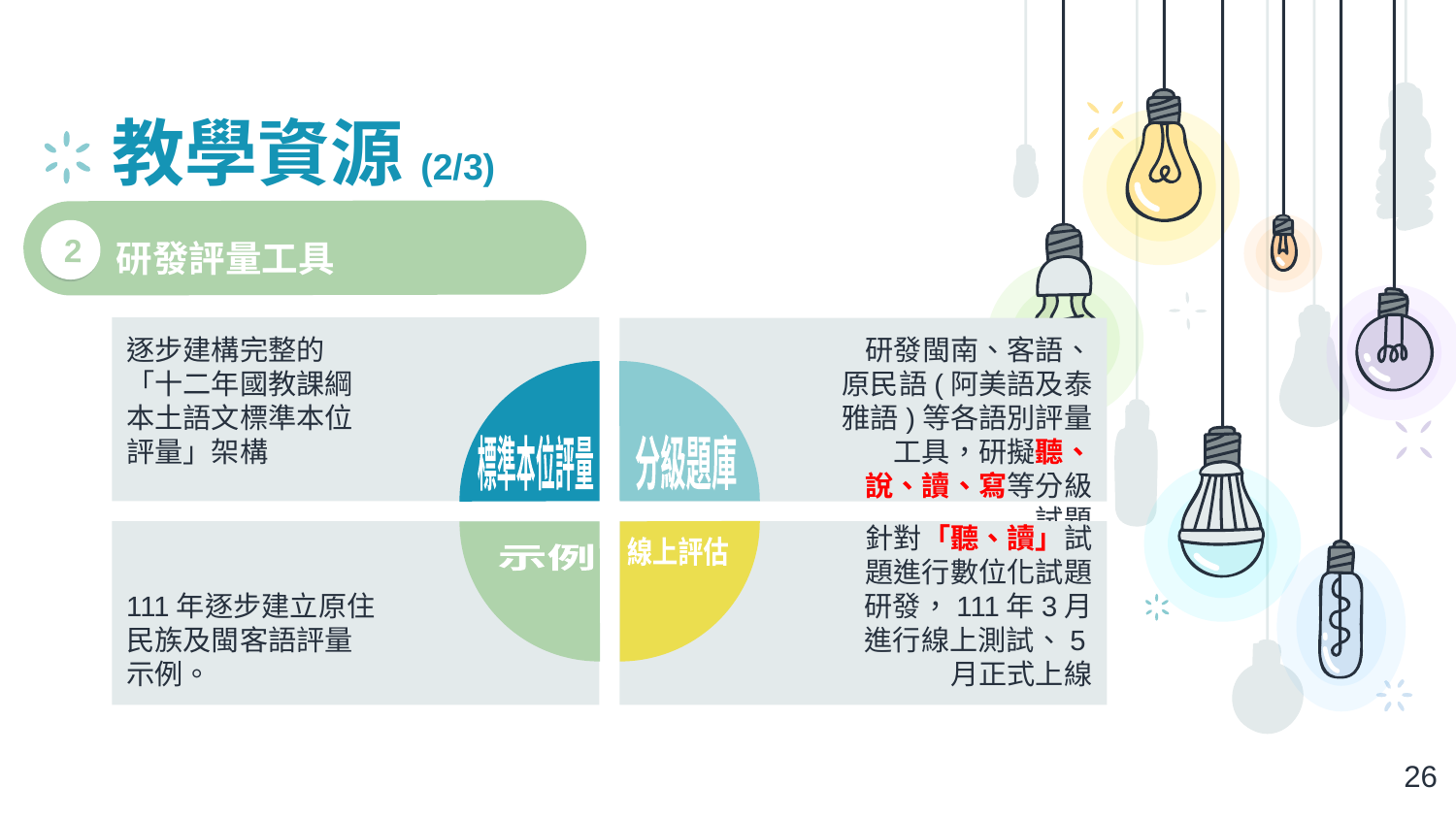

# 教學資源(2/3)

研發評量工具
2
逐步建構完整的「十二年國教課綱本土語文標準本位評量」架構
研發閩南、客語、原民語(阿美語及泰雅語)等各語別評量工具，研擬聽、說、讀、寫等分級試題

標準本位評量
分級題庫

111年逐步建立原住民族及閩客語評量示例。
針對「聽、讀」試題進行數位化試題研發，111年3月進行線上測試、5月正式上線
線上評估

示例
26